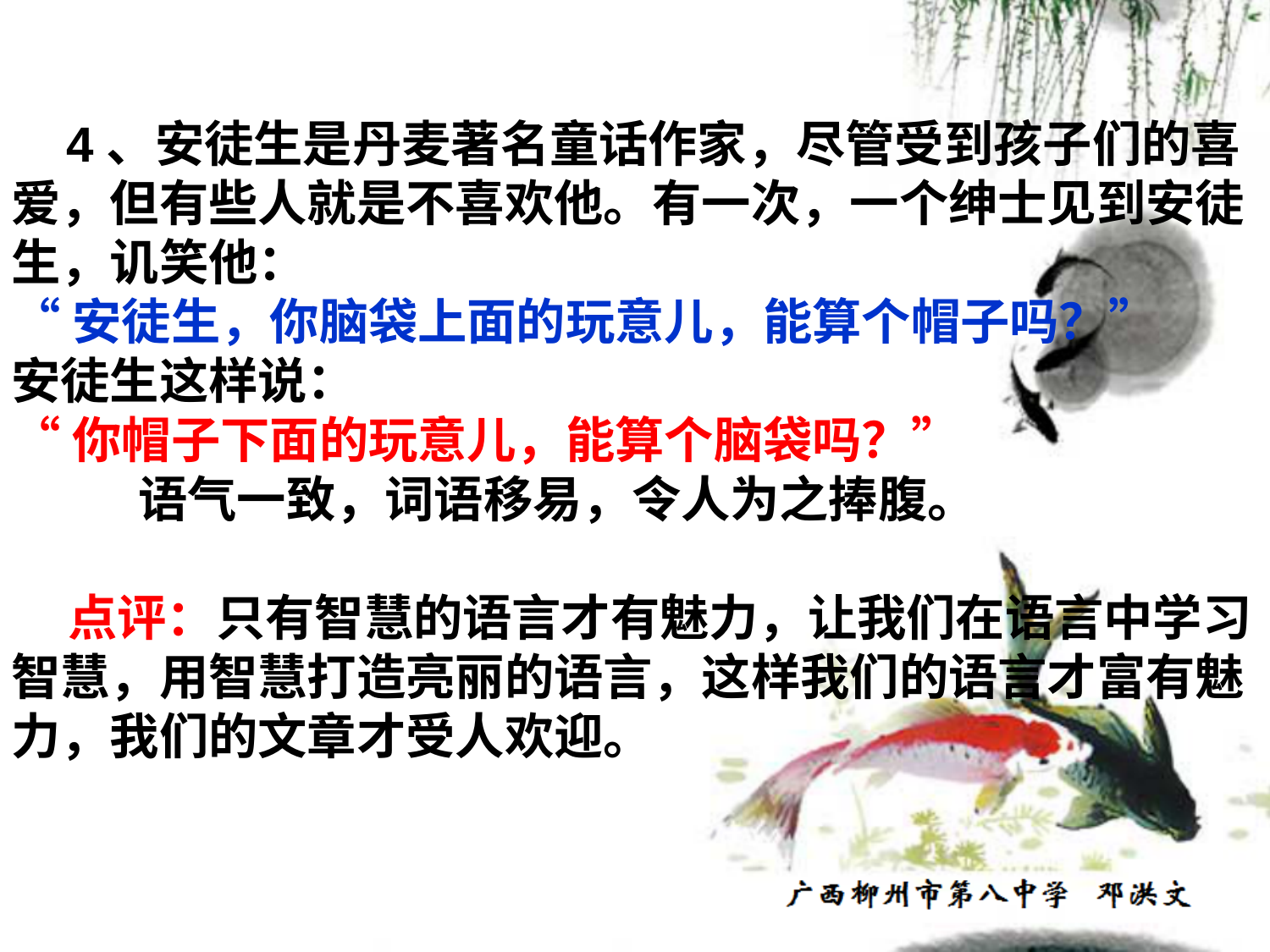

4、安徒生是丹麦著名童话作家，尽管受到孩子们的喜爱，但有些人就是不喜欢他。有一次，一个绅士见到安徒生，讥笑他：
“安徒生，你脑袋上面的玩意儿，能算个帽子吗？”
安徒生这样说：
“你帽子下面的玩意儿，能算个脑袋吗？”
	语气一致，词语移易，令人为之捧腹。

    点评：只有智慧的语言才有魅力，让我们在语言中学习智慧，用智慧打造亮丽的语言，这样我们的语言才富有魅力，我们的文章才受人欢迎。